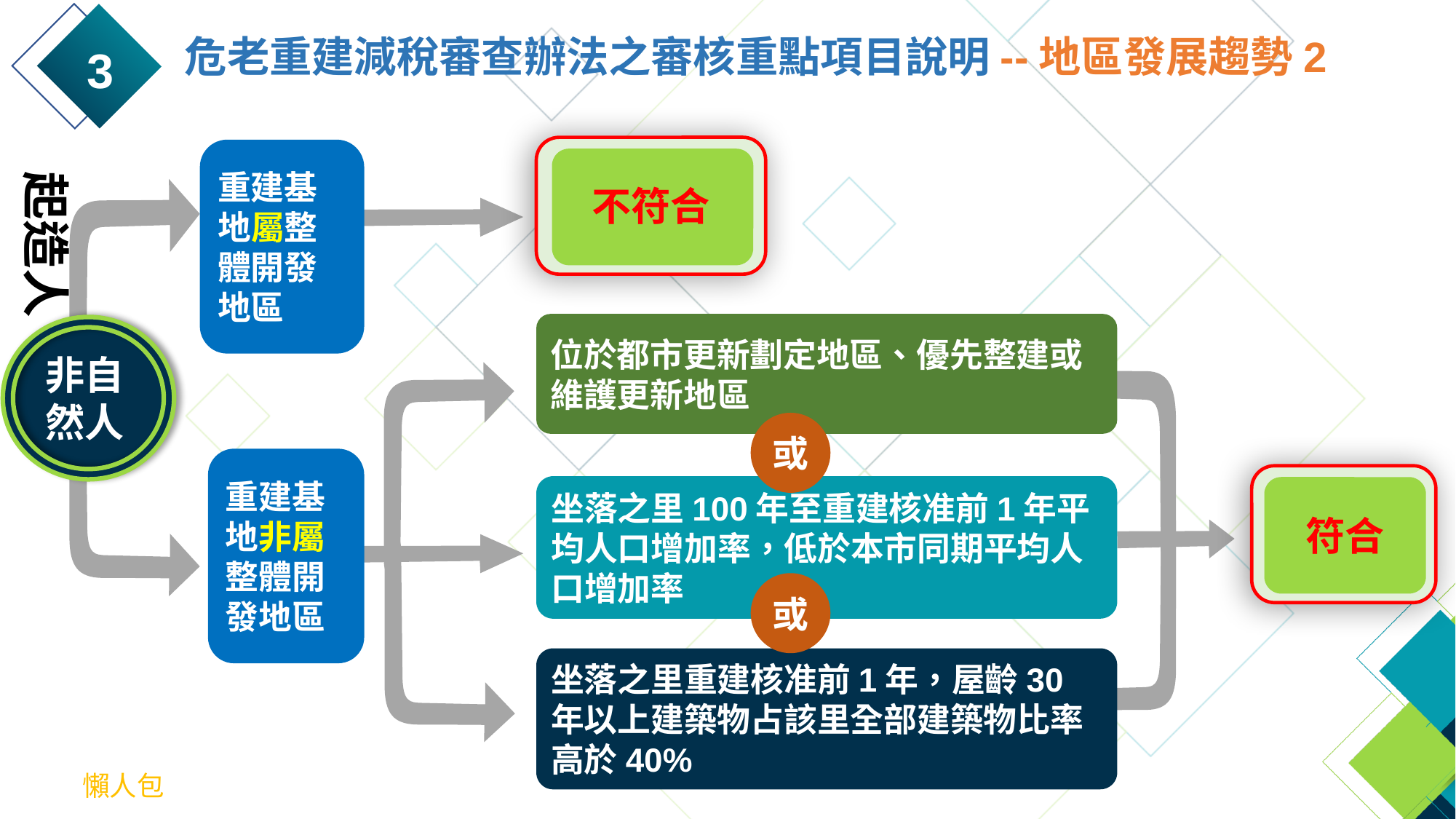

危老重建減稅審查辦法之審核重點項目說明--地區發展趨勢2
3

不符合
重建基地屬整體開發地區

非自然人

重建基地非屬整體開發地區
起造人
位於都市更新劃定地區、優先整建或維護更新地區

或

坐落之里100年至重建核准前1年平均人口增加率，低於本市同期平均人口增加率

或
坐落之里重建核准前1年，屋齡30年以上建築物占該里全部建築物比率高於40%
符合
懶人包